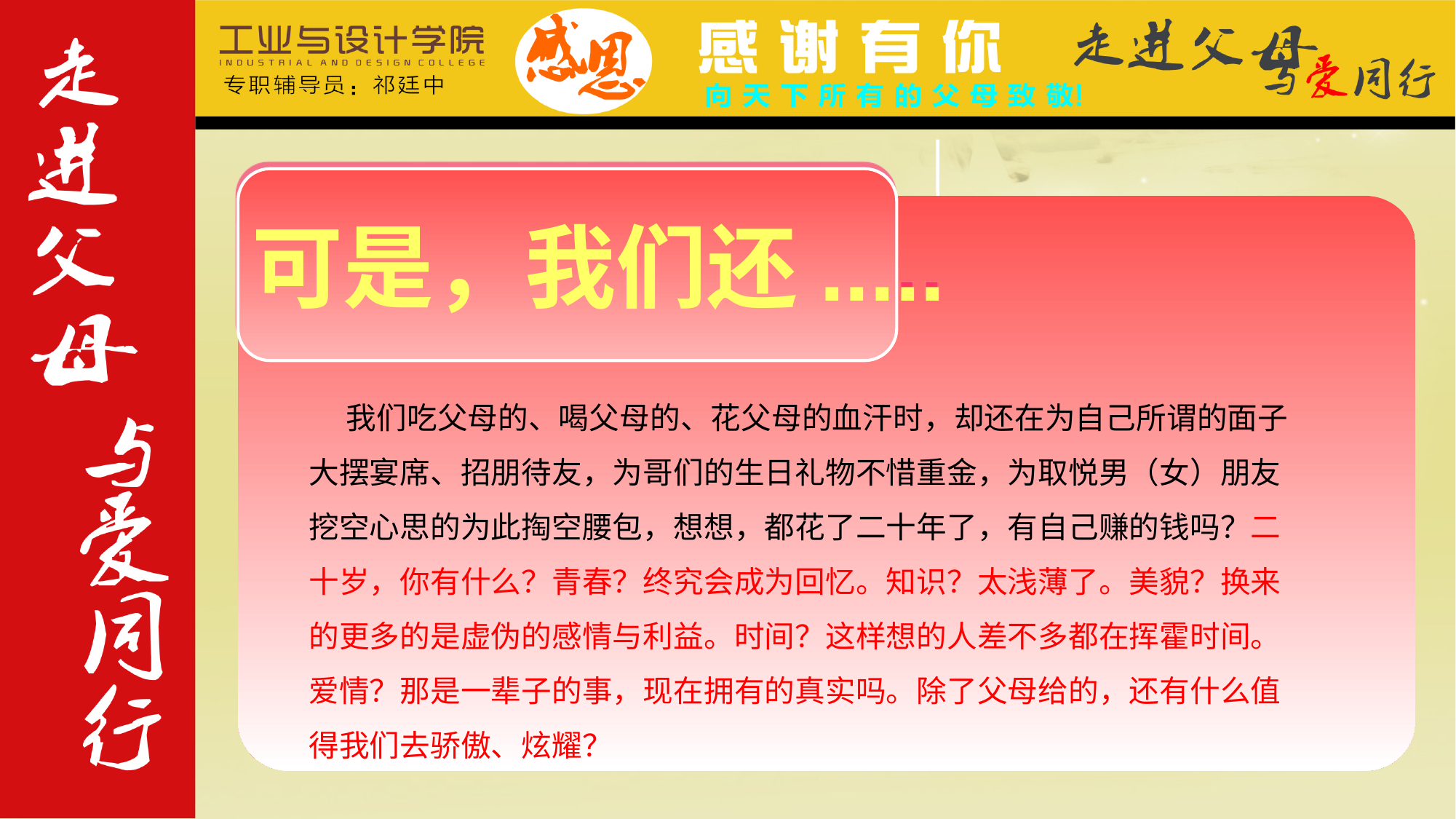

可是，我们还.....

     我们吃父母的、喝父母的、花父母的血汗时，却还在为自己所谓的面子大摆宴席、招朋待友，为哥们的生日礼物不惜重金，为取悦男（女）朋友挖空心思的为此掏空腰包，想想，都花了二十年了，有自己赚的钱吗？二十岁，你有什么？青春？终究会成为回忆。知识？太浅薄了。美貌？换来的更多的是虚伪的感情与利益。时间？这样想的人差不多都在挥霍时间。爱情？那是一辈子的事，现在拥有的真实吗。除了父母给的，还有什么值得我们去骄傲、炫耀？